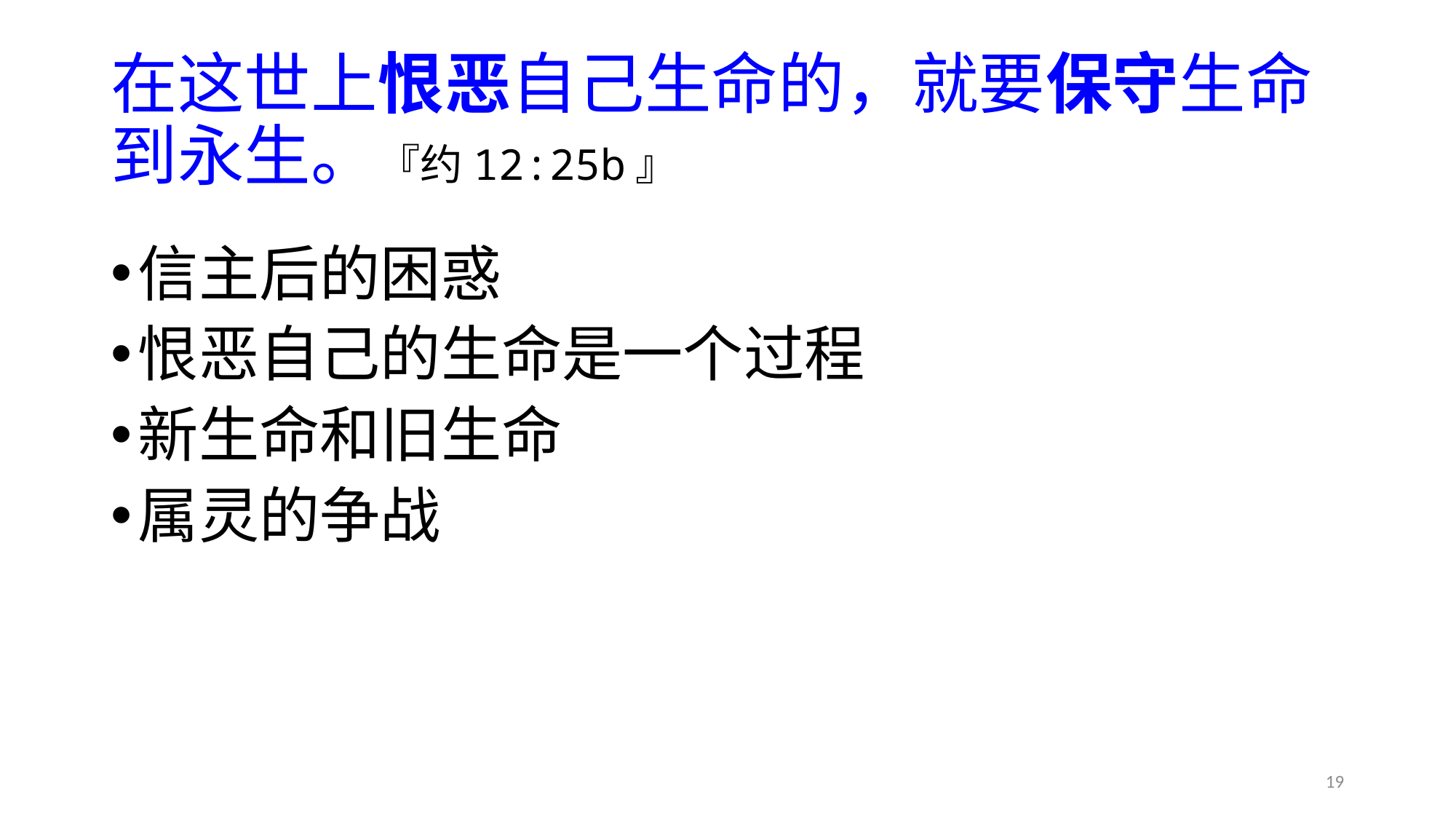

# 在这世上恨恶自己生命的，就要保守生命到永生。『约12:25b』
信主后的困惑
恨恶自己的生命是一个过程
新生命和旧生命
属灵的争战
19